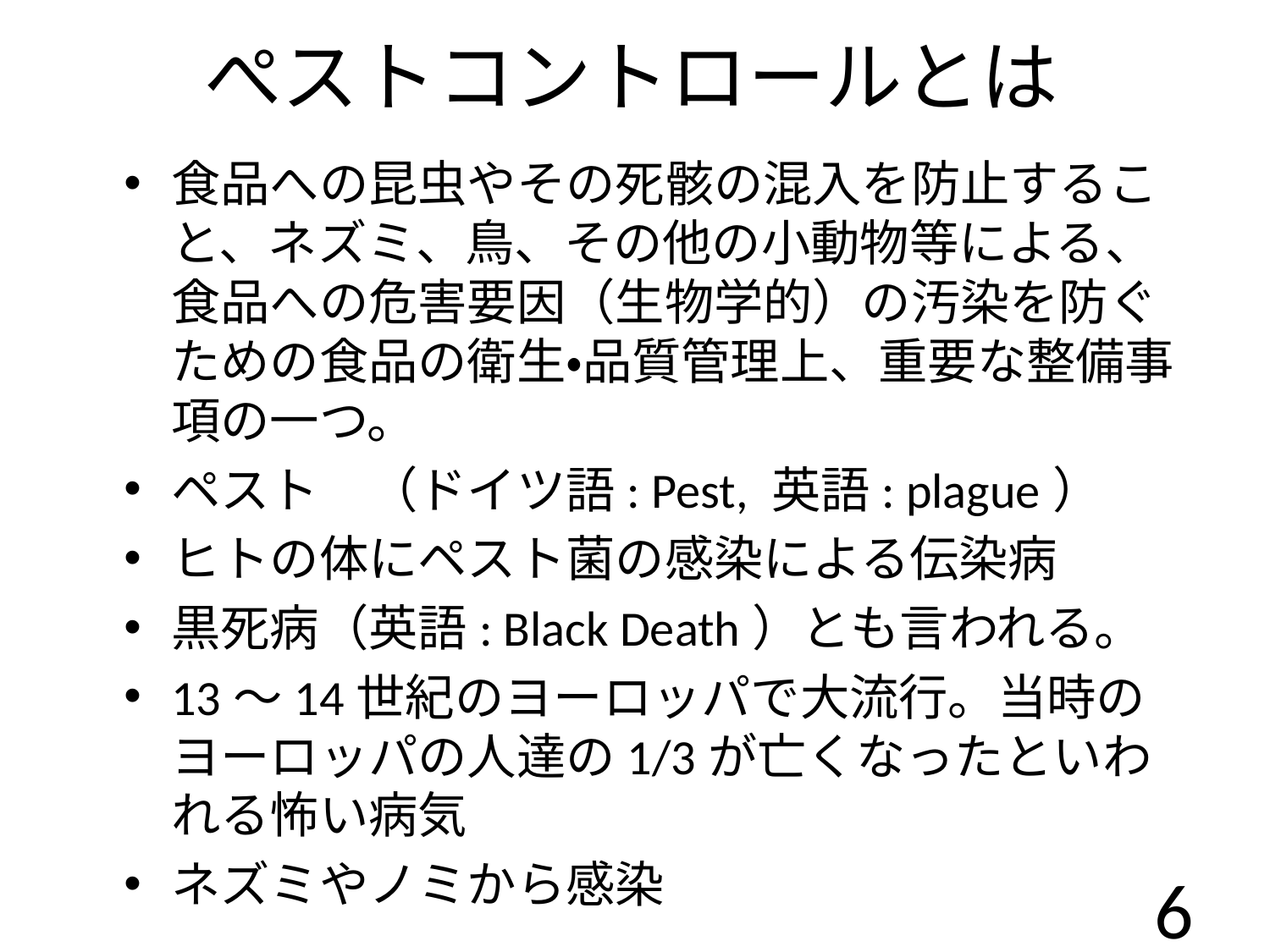

# ぺストコントロールとは
食品への昆虫やその死骸の混入を防止すること、ネズミ、鳥、その他の小動物等による、食品への危害要因（生物学的）の汚染を防ぐための食品の衛生・品質管理上、重要な整備事項の一つ。
ペスト　（ドイツ語: Pest, 英語: plague）
ヒトの体にペスト菌の感染による伝染病
黒死病（英語: Black Death）とも言われる。
13～14世紀のヨーロッパで大流行。当時のヨーロッパの人達の1/3が亡くなったといわれる怖い病気
ネズミやノミから感染
6